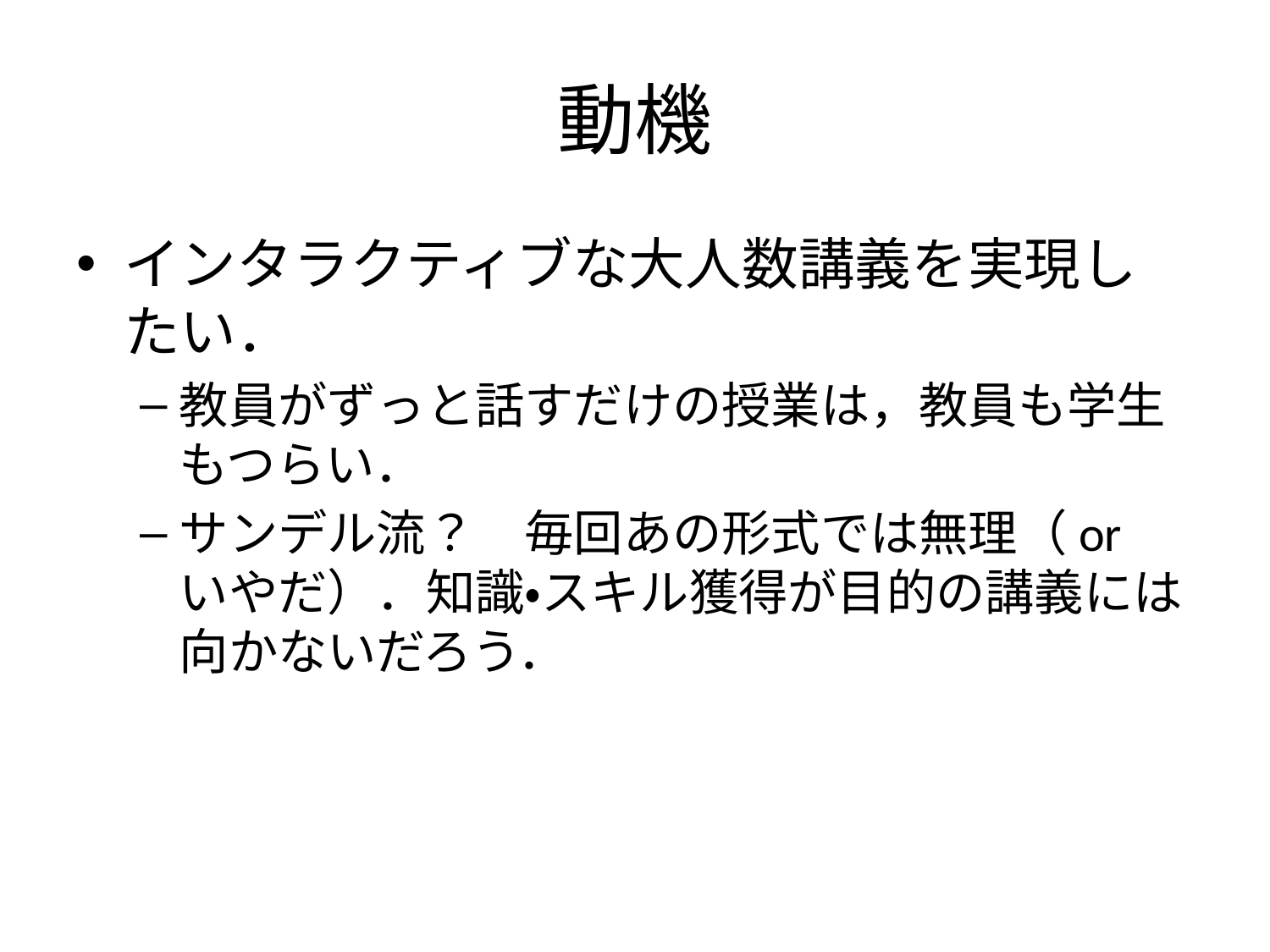

# 動機
インタラクティブな大人数講義を実現したい．
教員がずっと話すだけの授業は，教員も学生もつらい．
サンデル流？　毎回あの形式では無理（or  いやだ）．知識・スキル獲得が目的の講義には向かないだろう．